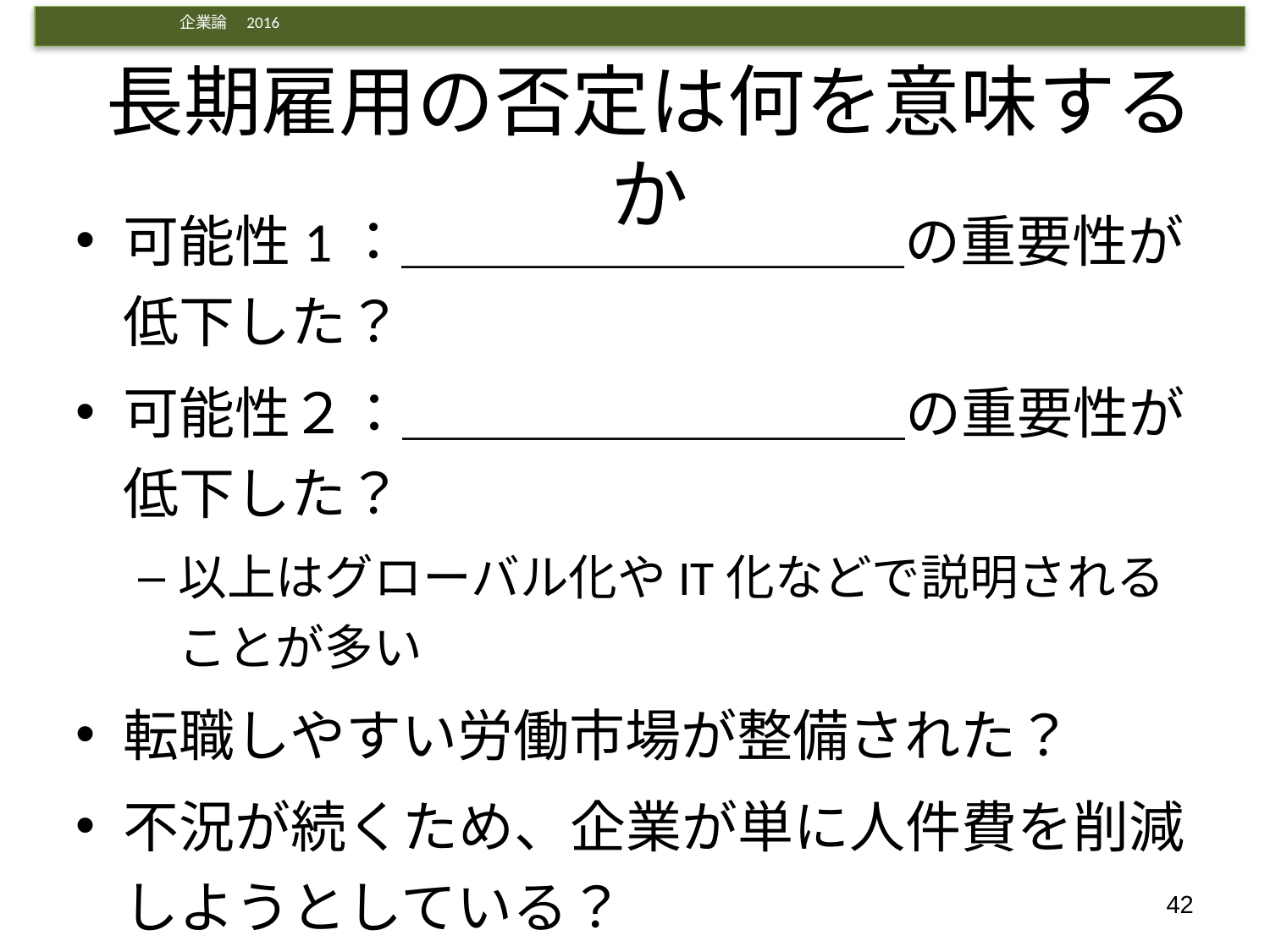

# 長期雇用の否定は何を意味するか
可能性1：＿＿＿＿＿＿＿＿＿の重要性が低下した？
可能性２：＿＿＿＿＿＿＿＿＿の重要性が低下した？
以上はグローバル化やIT化などで説明されることが多い
転職しやすい労働市場が整備された？
不況が続くため、企業が単に人件費を削減しようとしている？

42